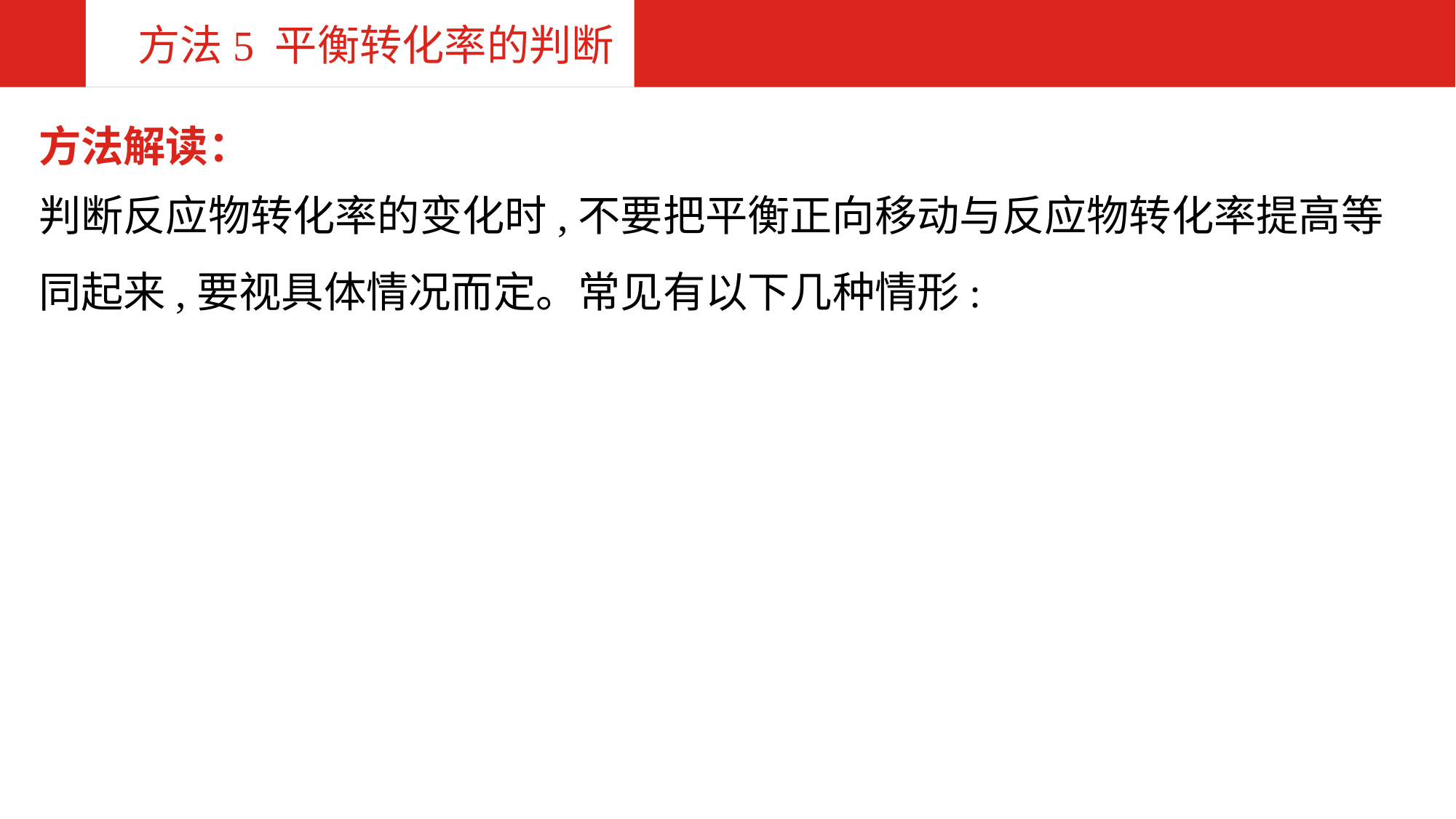

方法5 平衡转化率的判断

方法解读：
判断反应物转化率的变化时,不要把平衡正向移动与反应物转化率提高等同起来,要视具体情况而定。常见有以下几种情形: